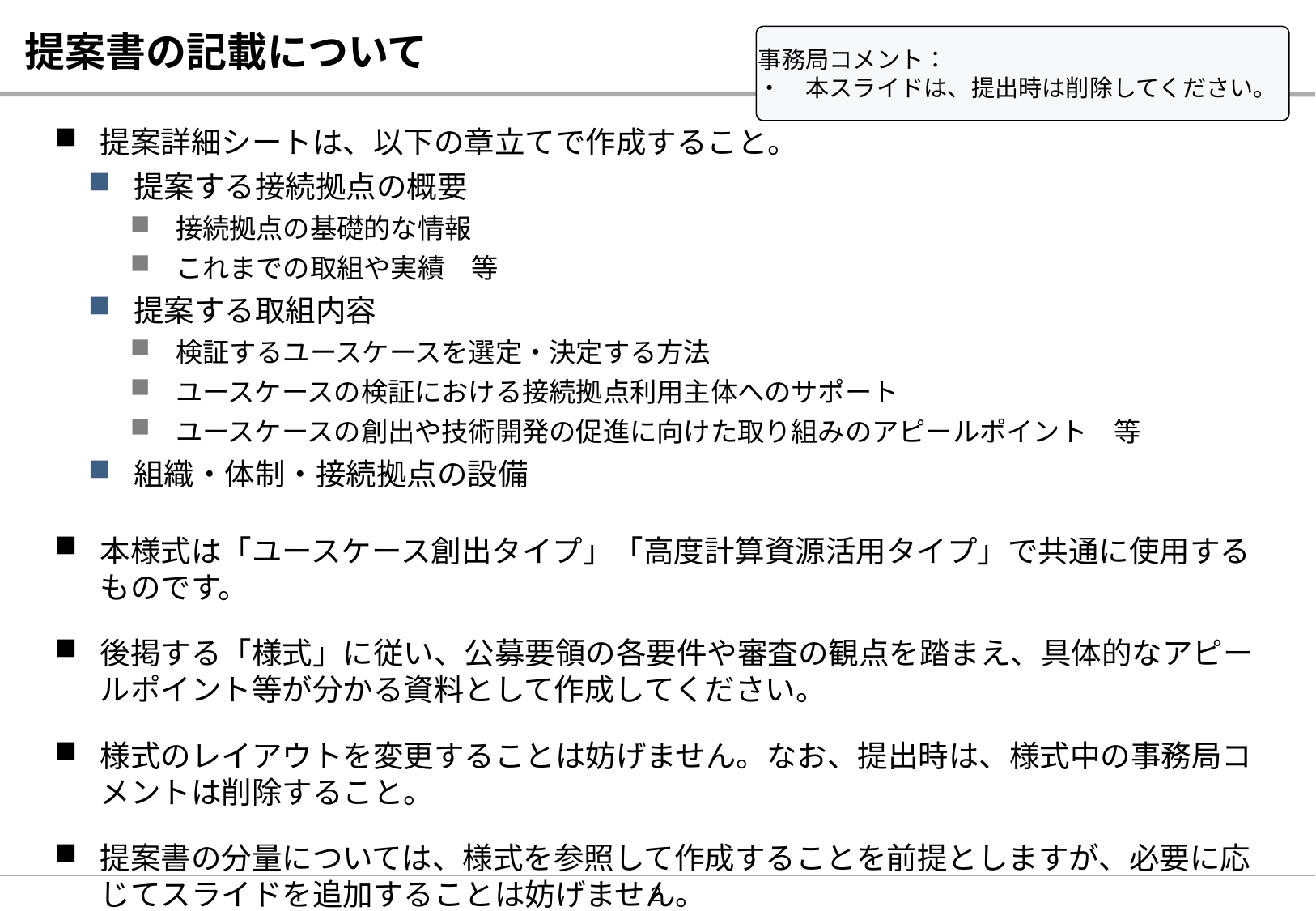

# 提案書の記載について
事務局コメント：
・　本スライドは、提出時は削除してください。
提案詳細シートは、以下の章立てで作成すること。
提案する接続拠点の概要
接続拠点の基礎的な情報
これまでの取組や実績　等
提案する取組内容
検証するユースケースを選定・決定する方法
ユースケースの検証における接続拠点利用主体へのサポート
ユースケースの創出や技術開発の促進に向けた取り組みのアピールポイント　等
組織・体制・接続拠点の設備

本様式は「ユースケース創出タイプ」「高度計算資源活用タイプ」で共通に使用するものです。

後掲する「様式」に従い、公募要領の各要件や審査の観点を踏まえ、具体的なアピールポイント等が分かる資料として作成してください。

様式のレイアウトを変更することは妨げません。なお、提出時は、様式中の事務局コメントは削除すること。

提案書の分量については、様式を参照して作成することを前提としますが、必要に応じてスライドを追加することは妨げません。